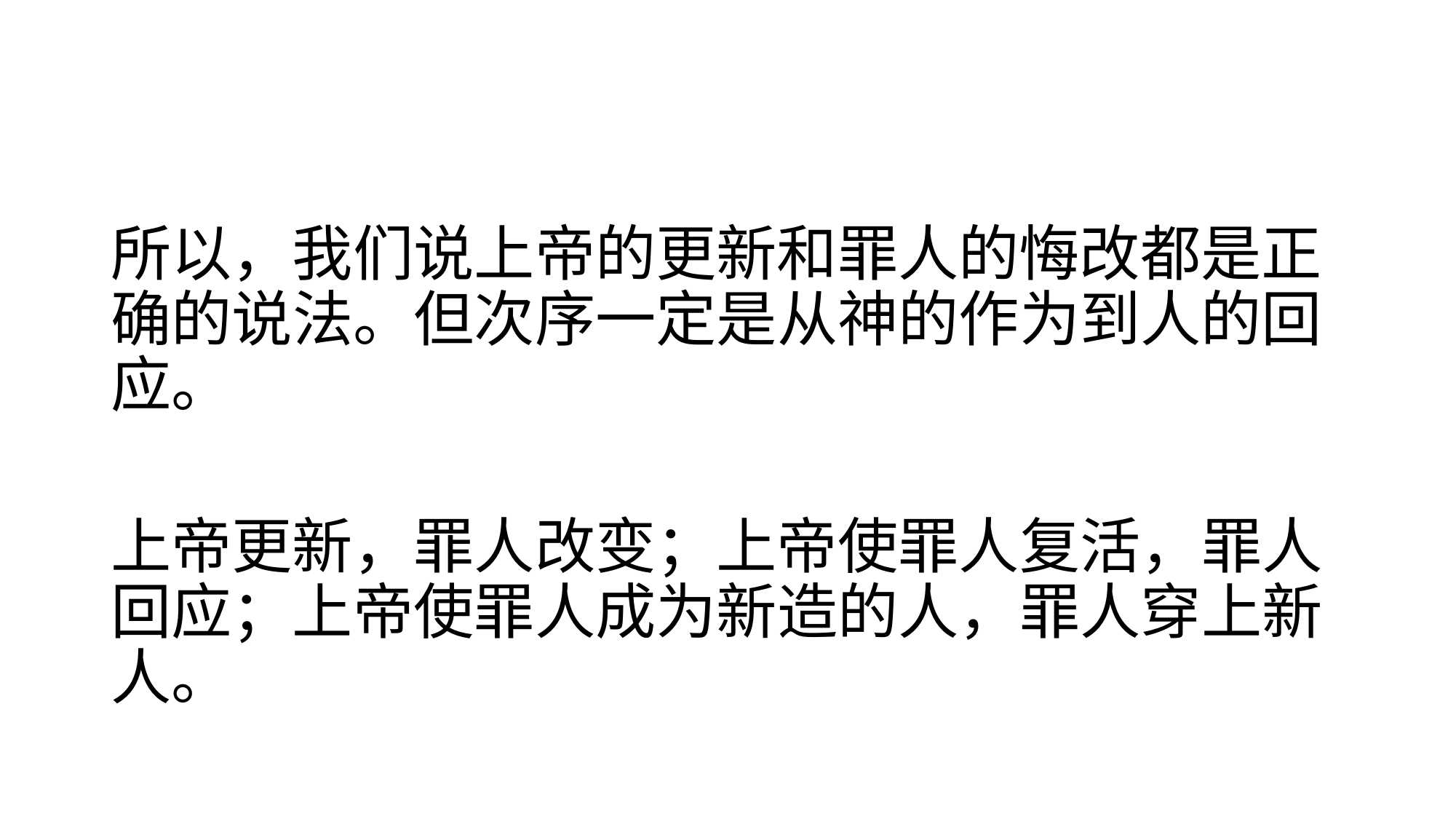

#
所以，我们说上帝的更新和罪人的悔改都是正确的说法。但次序一定是从神的作为到人的回应。

上帝更新，罪人改变；上帝使罪人复活，罪人回应；上帝使罪人成为新造的人，罪人穿上新人。